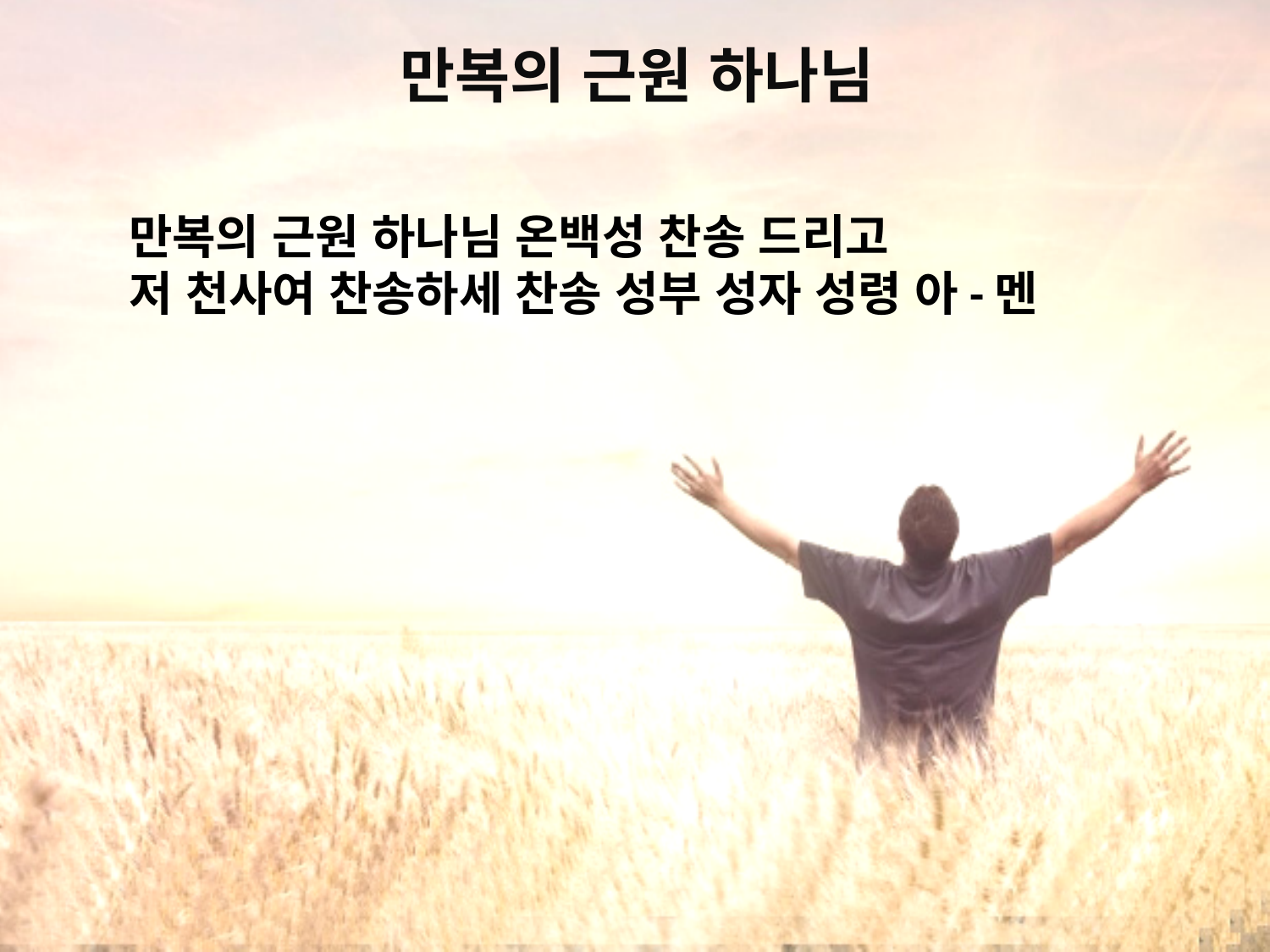

# 만복의 근원 하나님
만복의 근원 하나님 온백성 찬송 드리고
저 천사여 찬송하세 찬송 성부 성자 성령 아-멘